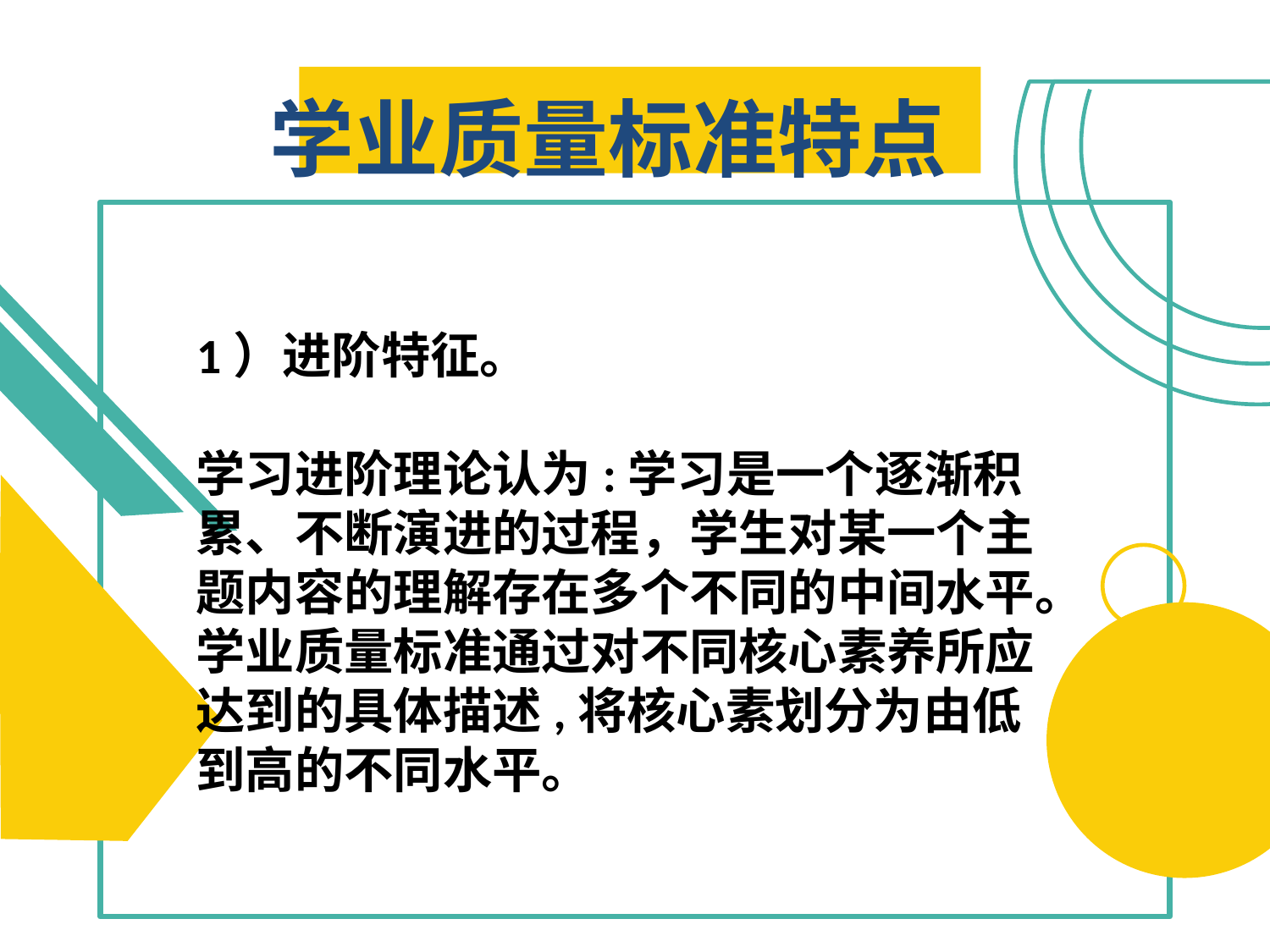

学业质量标准特点

1）进阶特征。

学习进阶理论认为:学习是一个逐渐积累、不断演进的过程，学生对某一个主题内容的理解存在多个不同的中间水平。
学业质量标准通过对不同核心素养所应达到的具体描述,将核心素划分为由低到高的不同水平。